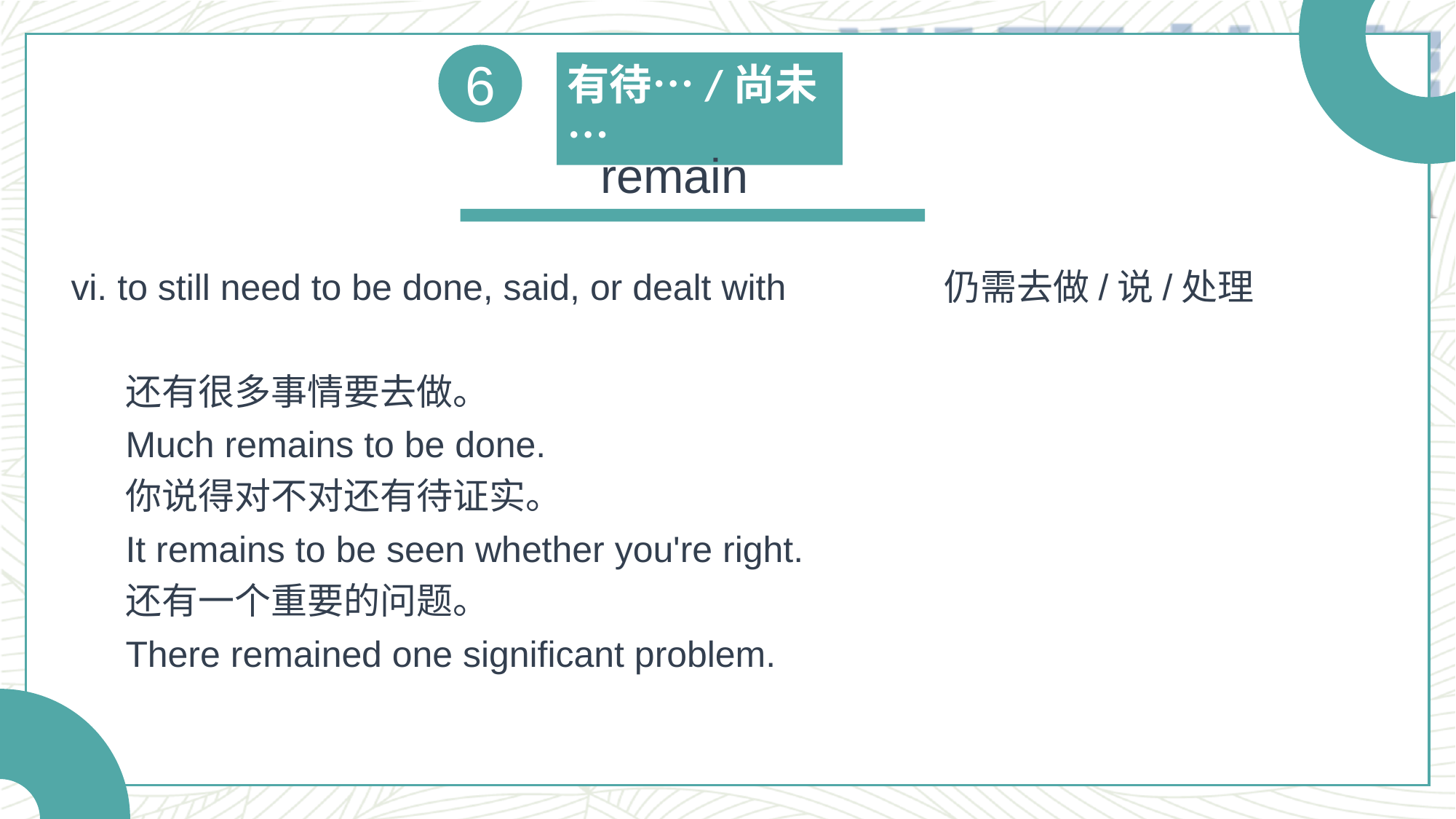

6
有待…/尚未…
remain

vi. to still need to be done, said, or dealt with		仍需去做/说/处理

还有很多事情要去做。
Much remains to be done.
你说得对不对还有待证实。
It remains to be seen whether you're right.
还有一个重要的问题。
There remained one significant problem.